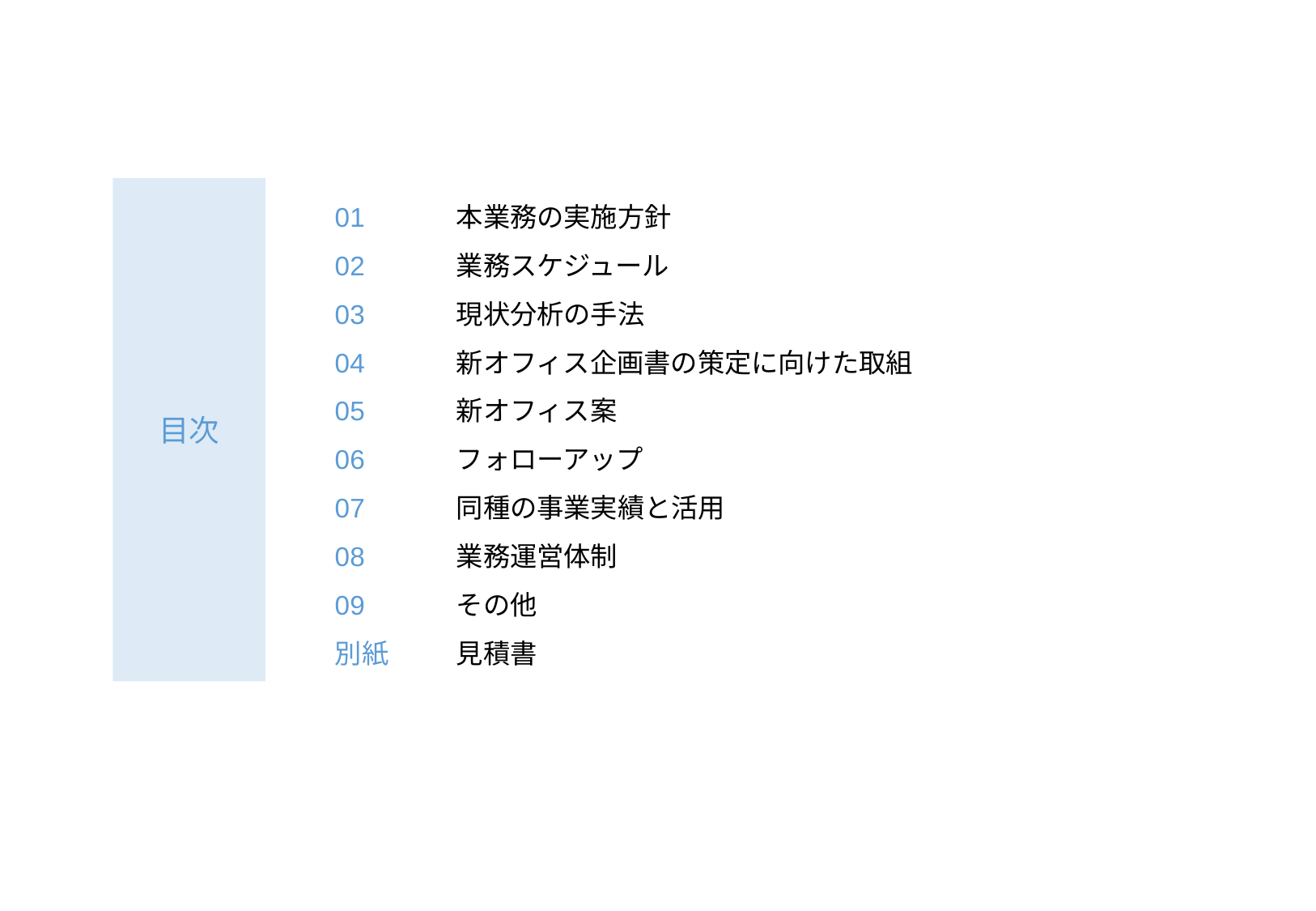

目次
01	本業務の実施方針
02	業務スケジュール
03	現状分析の手法
04	新オフィス企画書の策定に向けた取組
05	新オフィス案
06	フォローアップ
07	同種の事業実績と活用
08	業務運営体制
09	その他
別紙	見積書